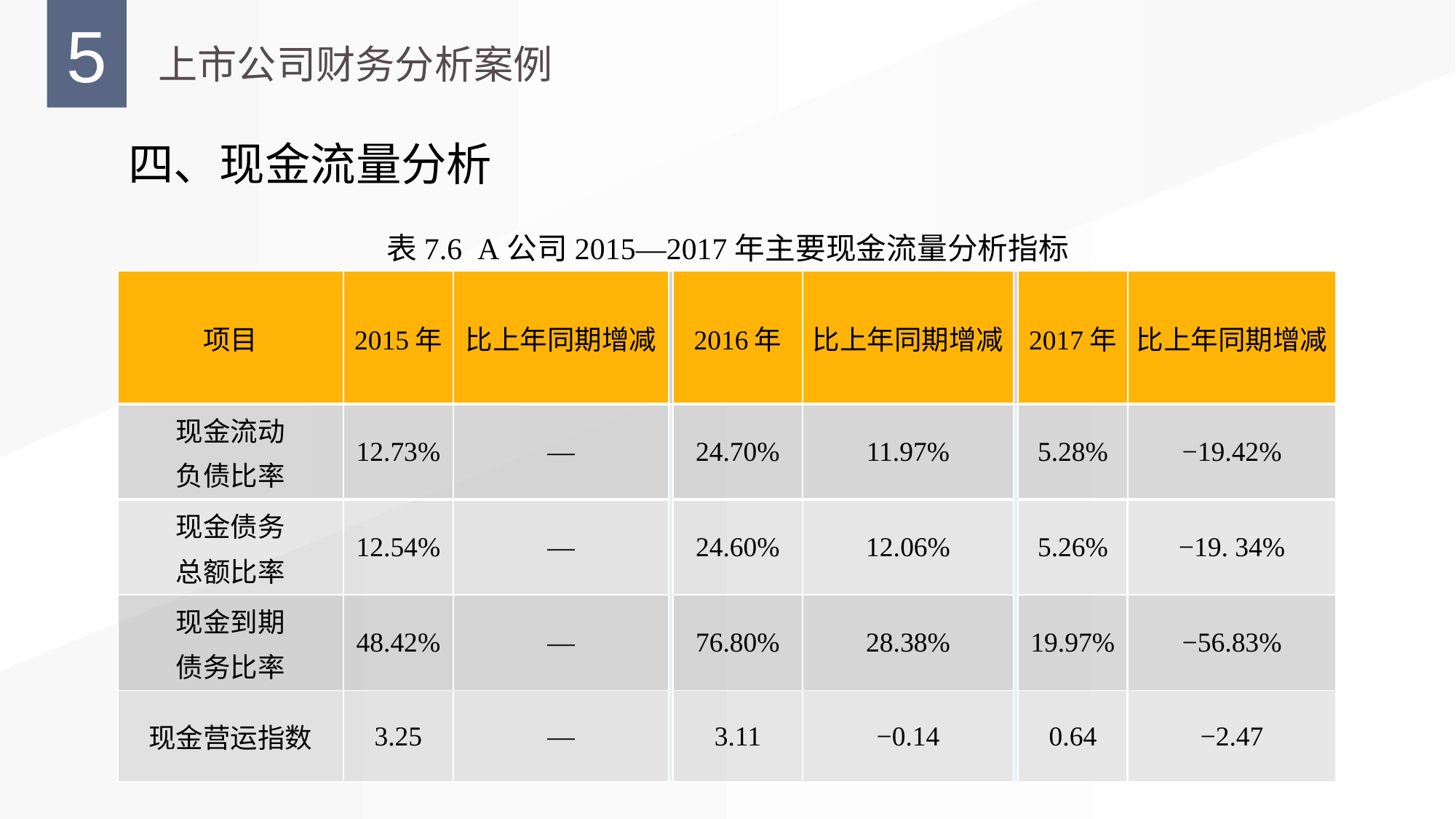

四、现金流量分析
表7.6  A公司2015—2017年主要现金流量分析指标
| 项目 | 2015年 | 比上年同期增减 |  | 2016年 | 比上年同期增减 |  | 2017年 | 比上年同期增减 |
| --- | --- | --- | --- | --- | --- | --- | --- | --- |
| 现金流动 负债比率 | 12.73% | — |  | 24.70% | 11.97% |  | 5.28% | −19.42% |
| 现金债务 总额比率 | 12.54% | — |  | 24.60% | 12.06% |  | 5.26% | −19. 34% |
| 现金到期 债务比率 | 48.42% | — |  | 76.80% | 28.38% |  | 19.97% | −56.83% |
| 现金营运指数 | 3.25 | — |  | 3.11 | −0.14 |  | 0.64 | −2.47 |